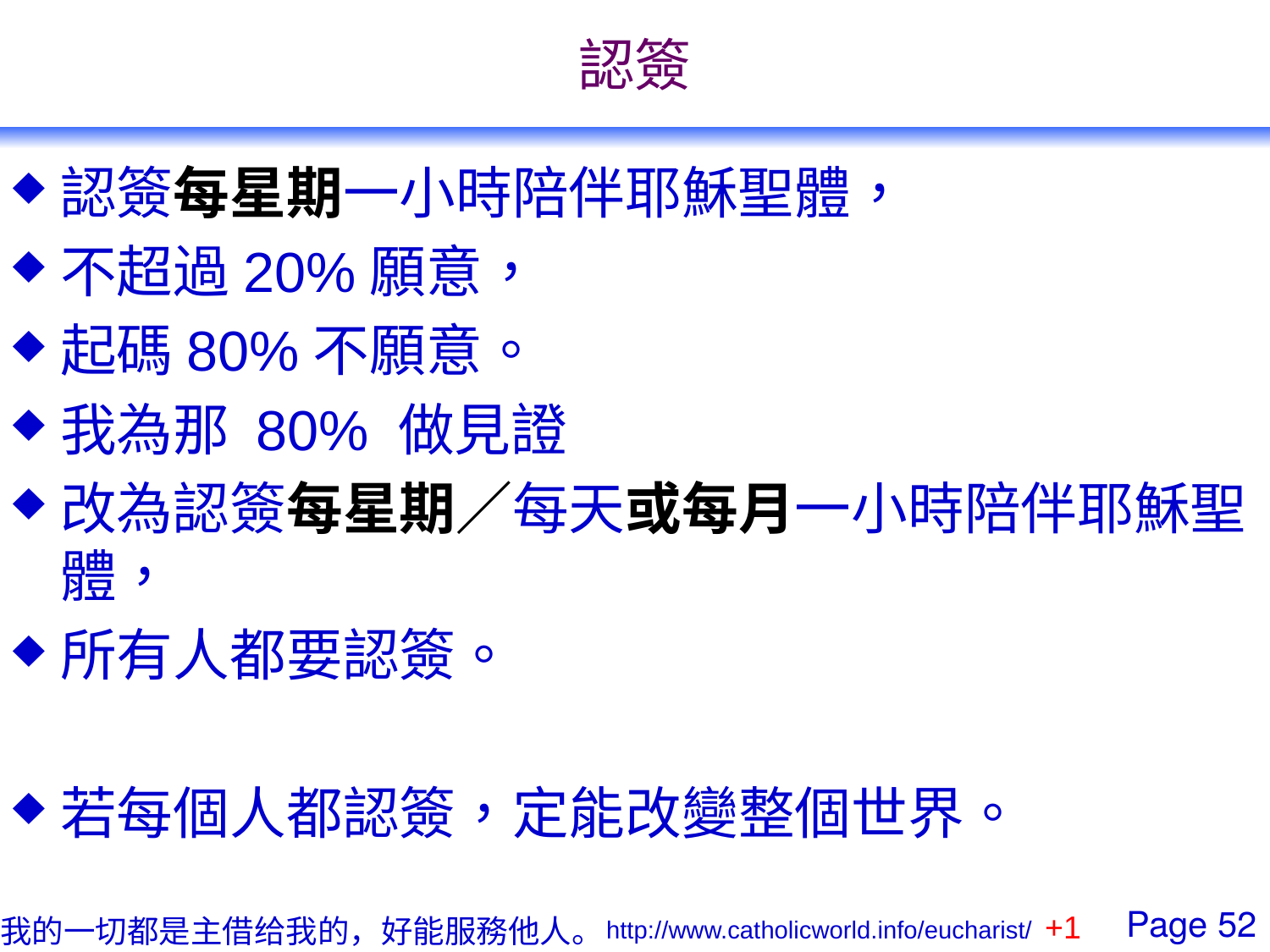

# 認簽
認簽每星期一小時陪伴耶穌聖體，
不超過20%願意，
起碼80%不願意。
我為那 80% 做見證
改為認簽每星期／每天或每月一小時陪伴耶穌聖體，
所有人都要認簽。

若每個人都認簽，定能改變整個世界。

+1